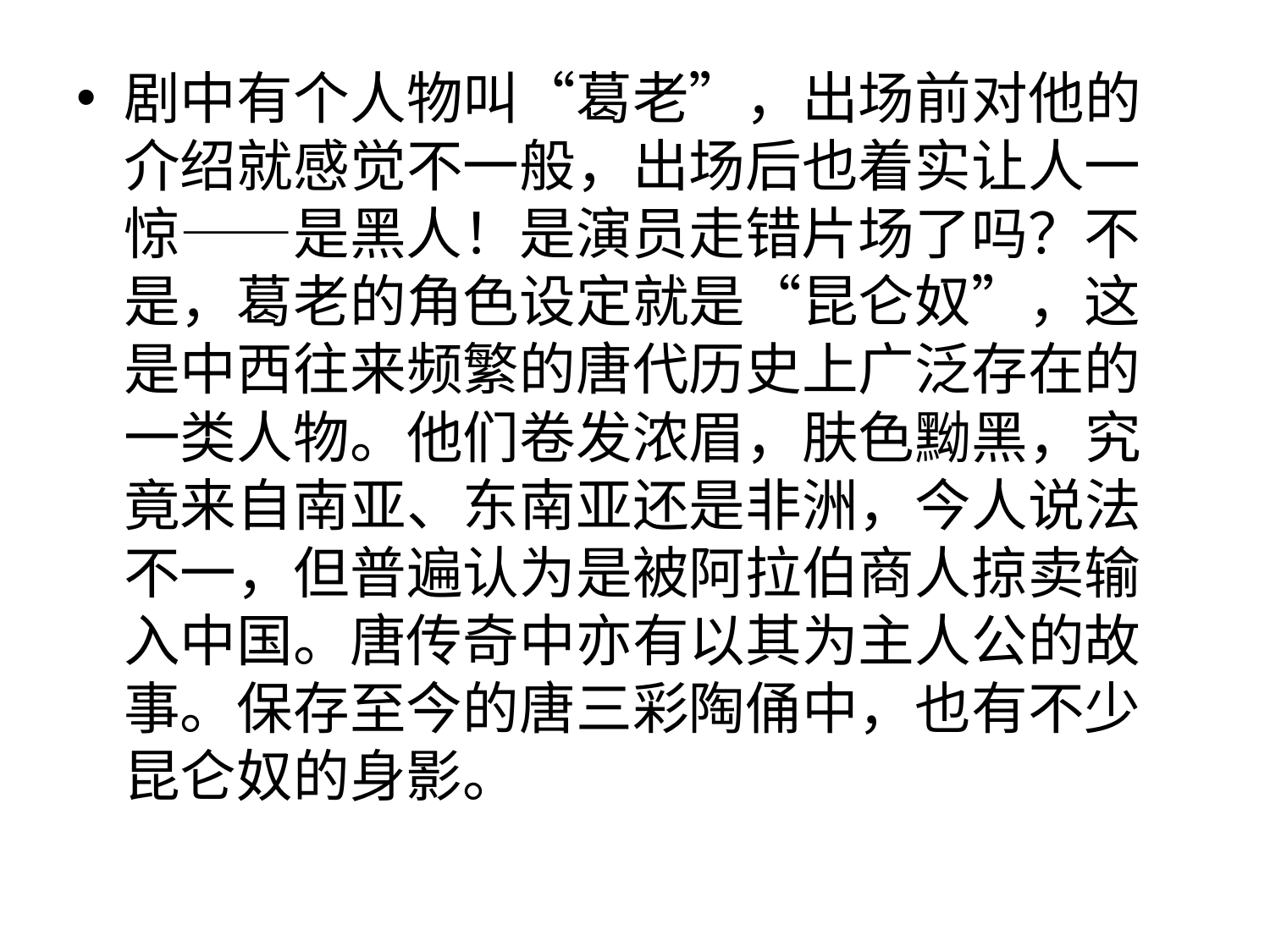

剧中有个人物叫“葛老”，出场前对他的介绍就感觉不一般，出场后也着实让人一惊——是黑人！是演员走错片场了吗？不是，葛老的角色设定就是“昆仑奴”，这是中西往来频繁的唐代历史上广泛存在的一类人物。他们卷发浓眉，肤色黝黑，究竟来自南亚、东南亚还是非洲，今人说法不一，但普遍认为是被阿拉伯商人掠卖输入中国。唐传奇中亦有以其为主人公的故事。保存至今的唐三彩陶俑中，也有不少昆仑奴的身影。